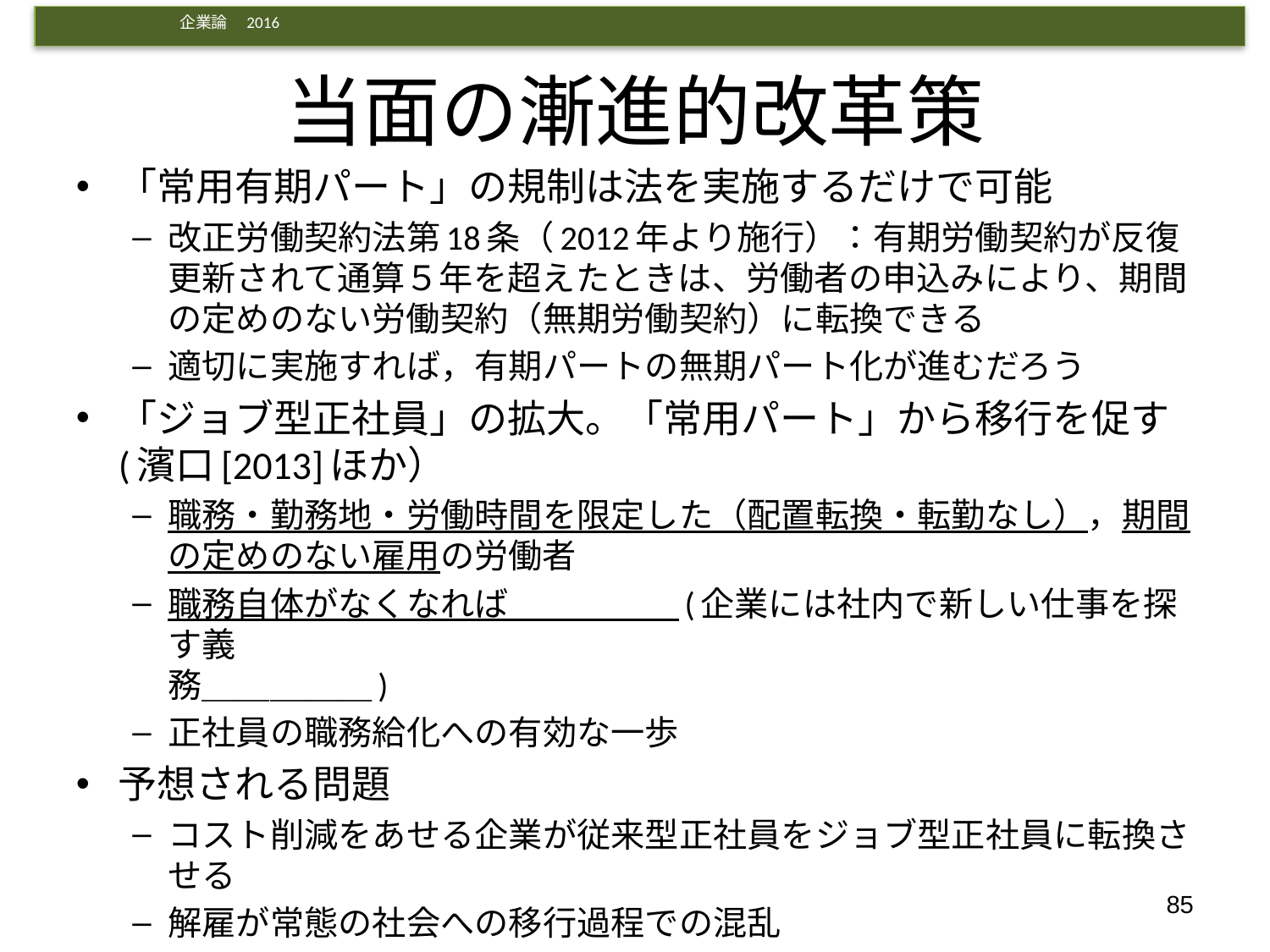

# 当面の漸進的改革策
「常用有期パート」の規制は法を実施するだけで可能
改正労働契約法第18条（2012年より施行）：有期労働契約が反復更新されて通算５年を超えたときは、労働者の申込みにより、期間の定めのない労働契約（無期労働契約）に転換できる
適切に実施すれば，有期パートの無期パート化が進むだろう
「ジョブ型正社員」の拡大。「常用パート」から移行を促す(濱口[2013]ほか）
職務・勤務地・労働時間を限定した（配置転換・転勤なし），期間の定めのない雇用の労働者
職務自体がなくなれば　　　　　(企業には社内で新しい仕事を探す義
務＿＿＿＿＿)
正社員の職務給化への有効な一歩
予想される問題
コスト削減をあせる企業が従来型正社員をジョブ型正社員に転換させる
解雇が常態の社会への移行過程での混乱

85